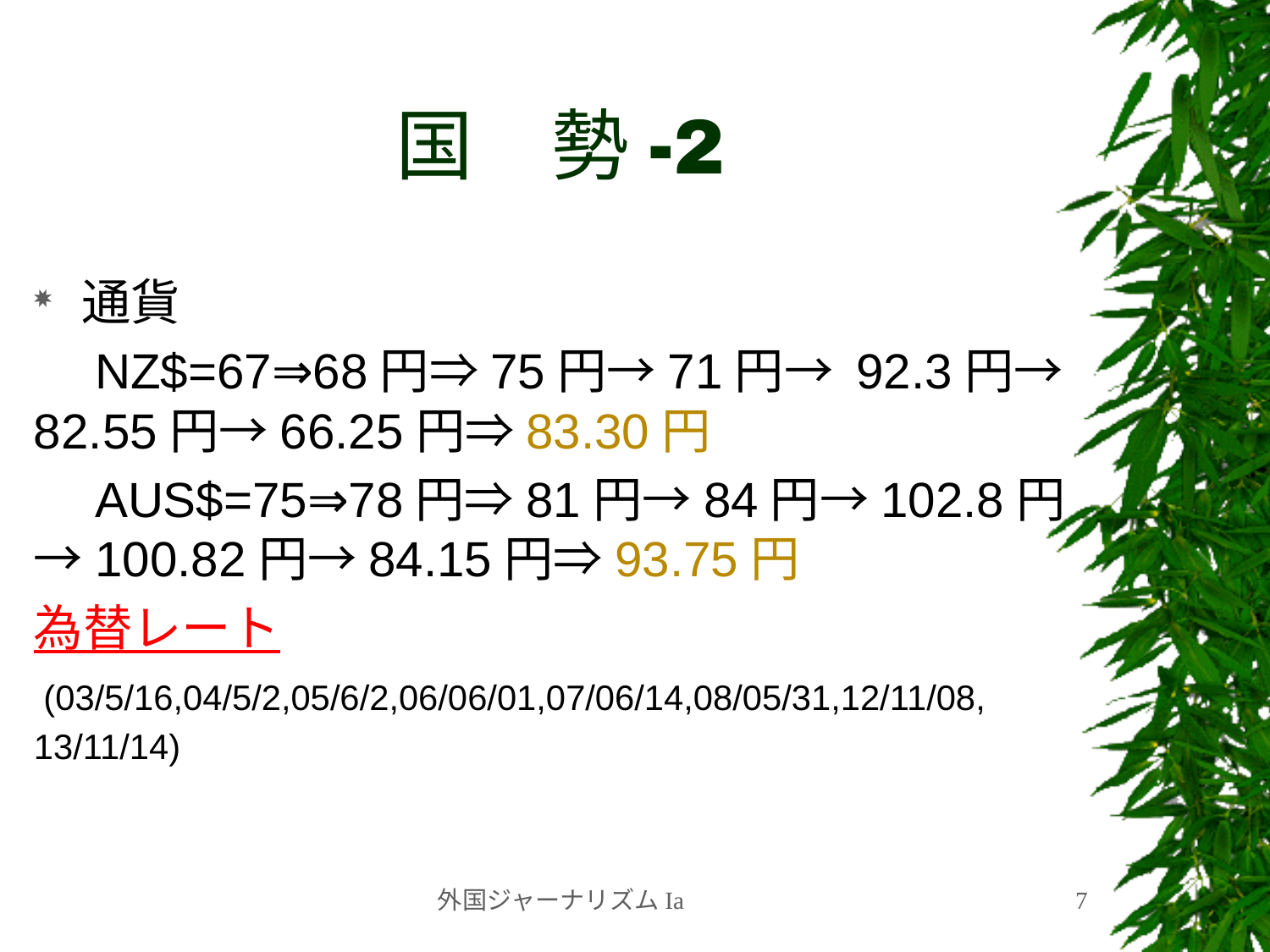

# 国　勢-2
通貨
　NZ$=67⇒68円⇒75円→71円→ 92.3円→82.55円→66.25円⇒83.30円
　AUS$=75⇒78円⇒81円→84円→102.8円→100.82円→84.15円⇒93.75円
為替レート
 (03/5/16,04/5/2,05/6/2,06/06/01,07/06/14,08/05/31,12/11/08,
13/11/14)

外国ジャーナリズムIa
7